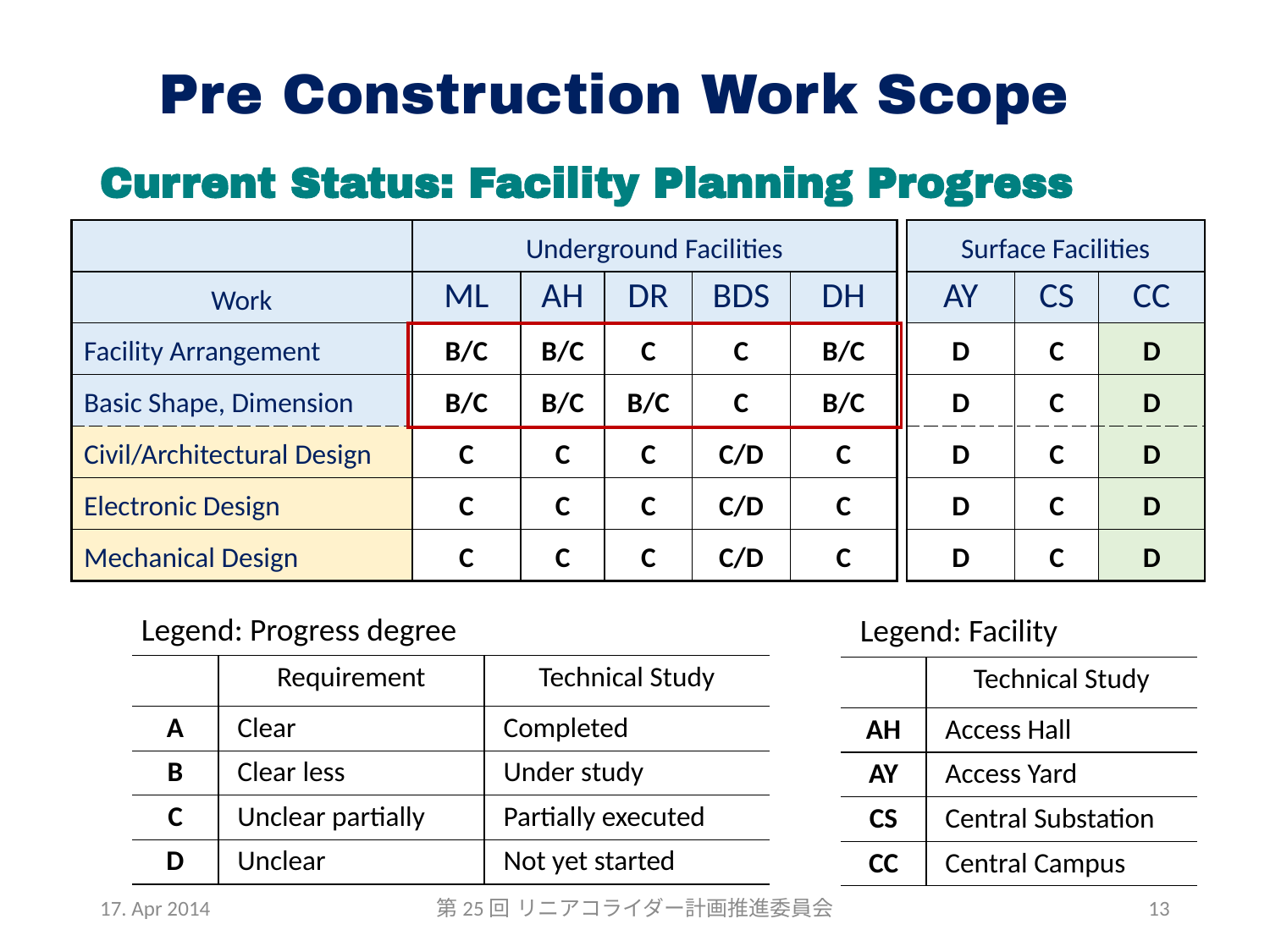

Pre Construction Work Scope
Current Status: Facility Planning Progress
| Surface Facilities |  |  |
| --- | --- | --- |
| AY | CS | CC |
| D | C | D |
| D | C | D |
| D | C | D |
| D | C | D |
| D | C | D |
|  | Underground Facilities |  |  |  |  |
| --- | --- | --- | --- | --- | --- |
| Work | ML | AH | DR | BDS | DH |
| Facility Arrangement | B/C | B/C | C | C | B/C |
| Basic Shape, Dimension | B/C | B/C | B/C | C | B/C |
| Civil/Architectural Design | C | C | C | C/D | C |
| Electronic Design | C | C | C | C/D | C |
| Mechanical Design | C | C | C | C/D | C |

Legend: Progress degree
Legend: Facility
|  | Requirement | Technical Study |
| --- | --- | --- |
| A | Clear | Completed |
| B | Clear less | Under study |
| C | Unclear partially | Partially executed |
| D | Unclear | Not yet started |
|  | Technical Study |
| --- | --- |
| AH | Access Hall |
| AY | Access Yard |
| CS | Central Substation |
| CC | Central Campus |
17. Apr 2014
第25回 リニアコライダー計画推進委員会
13